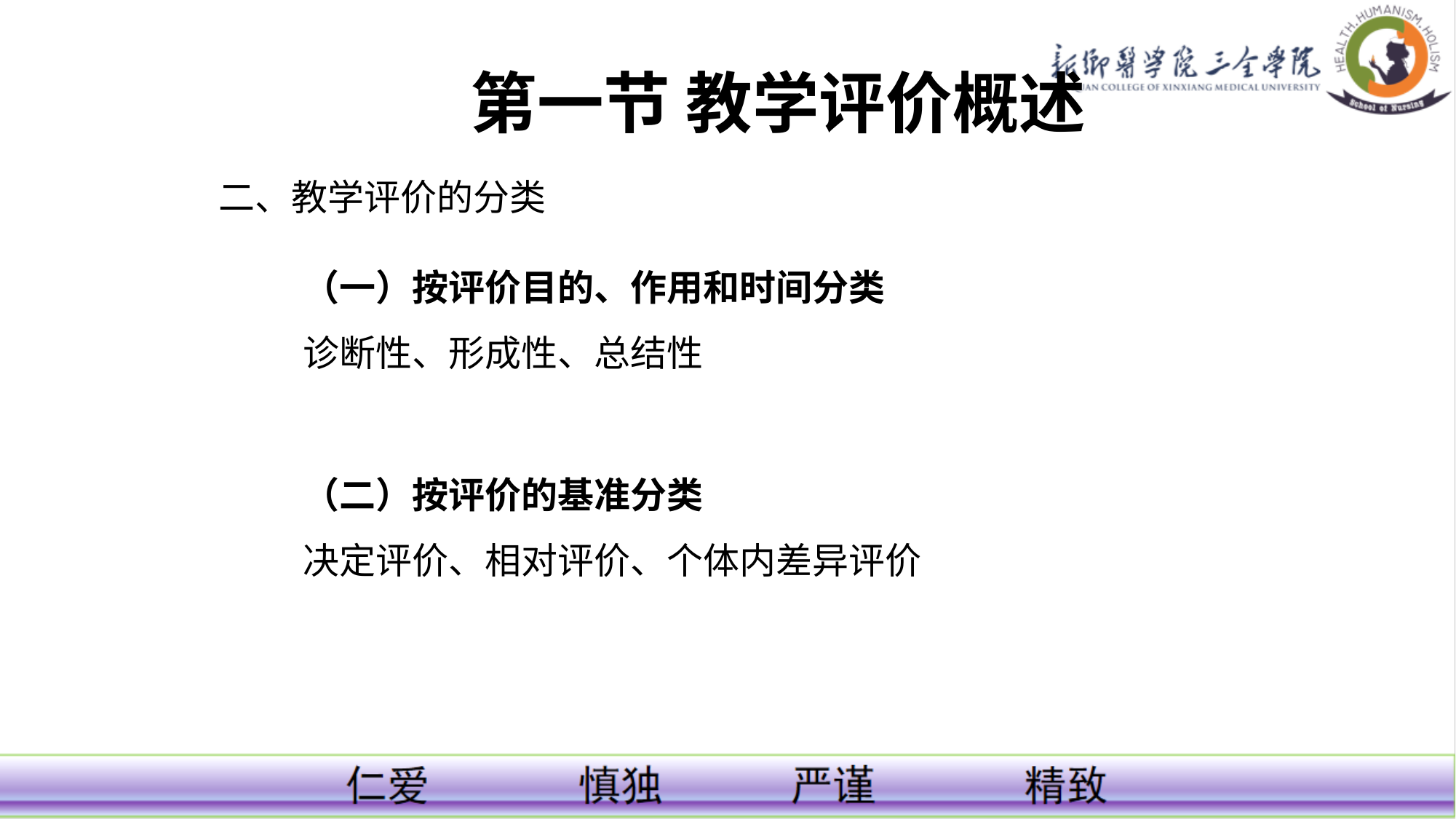

# 第一节 教学评价概述
二、教学评价的分类
（一）按评价目的、作用和时间分类
诊断性、形成性、总结性
（二）按评价的基准分类
决定评价、相对评价、个体内差异评价